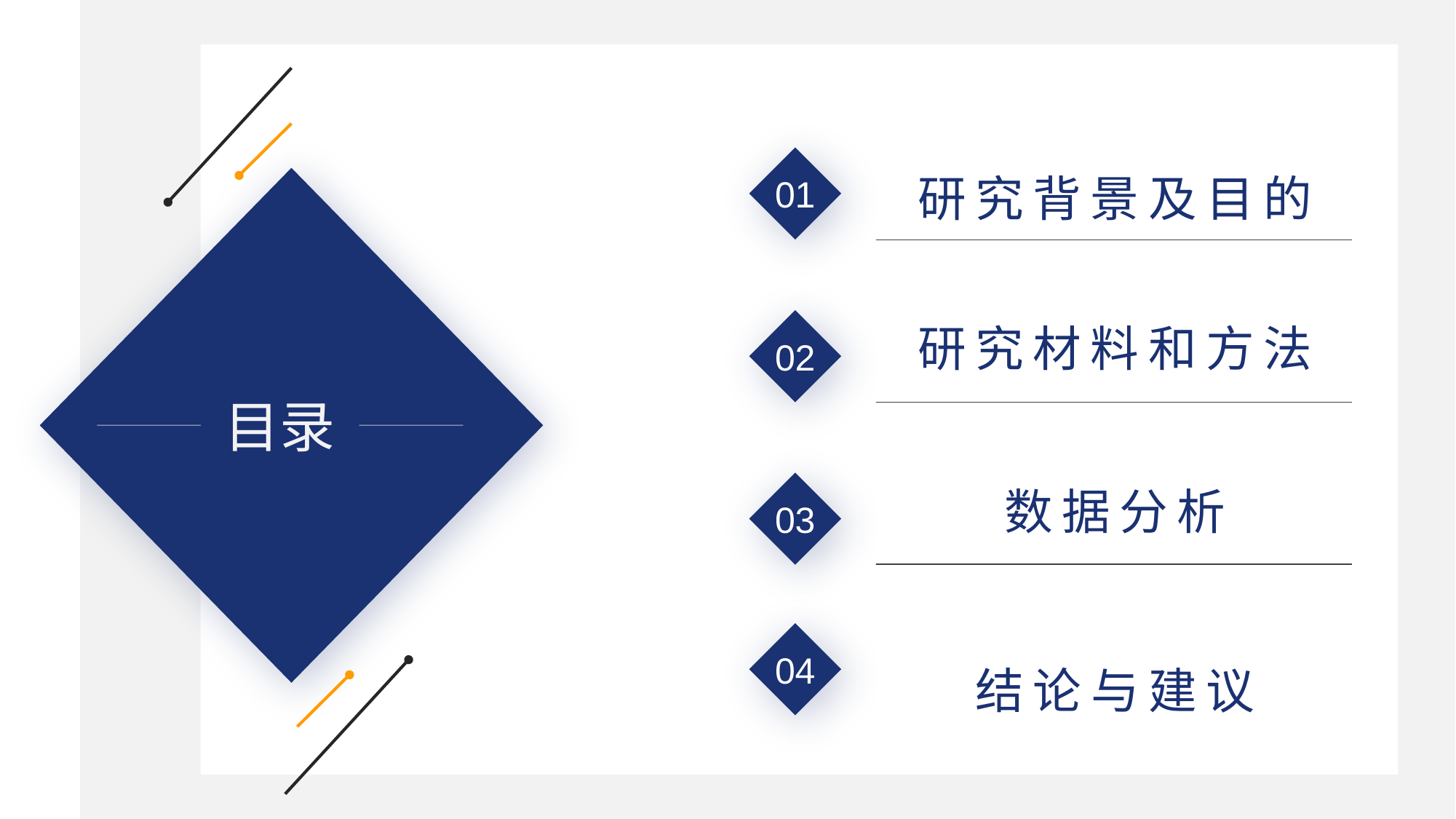

研究背景及目的
01

CONTENTS
目录
02
研究材料和方法
03
数据分析
04
结论与建议